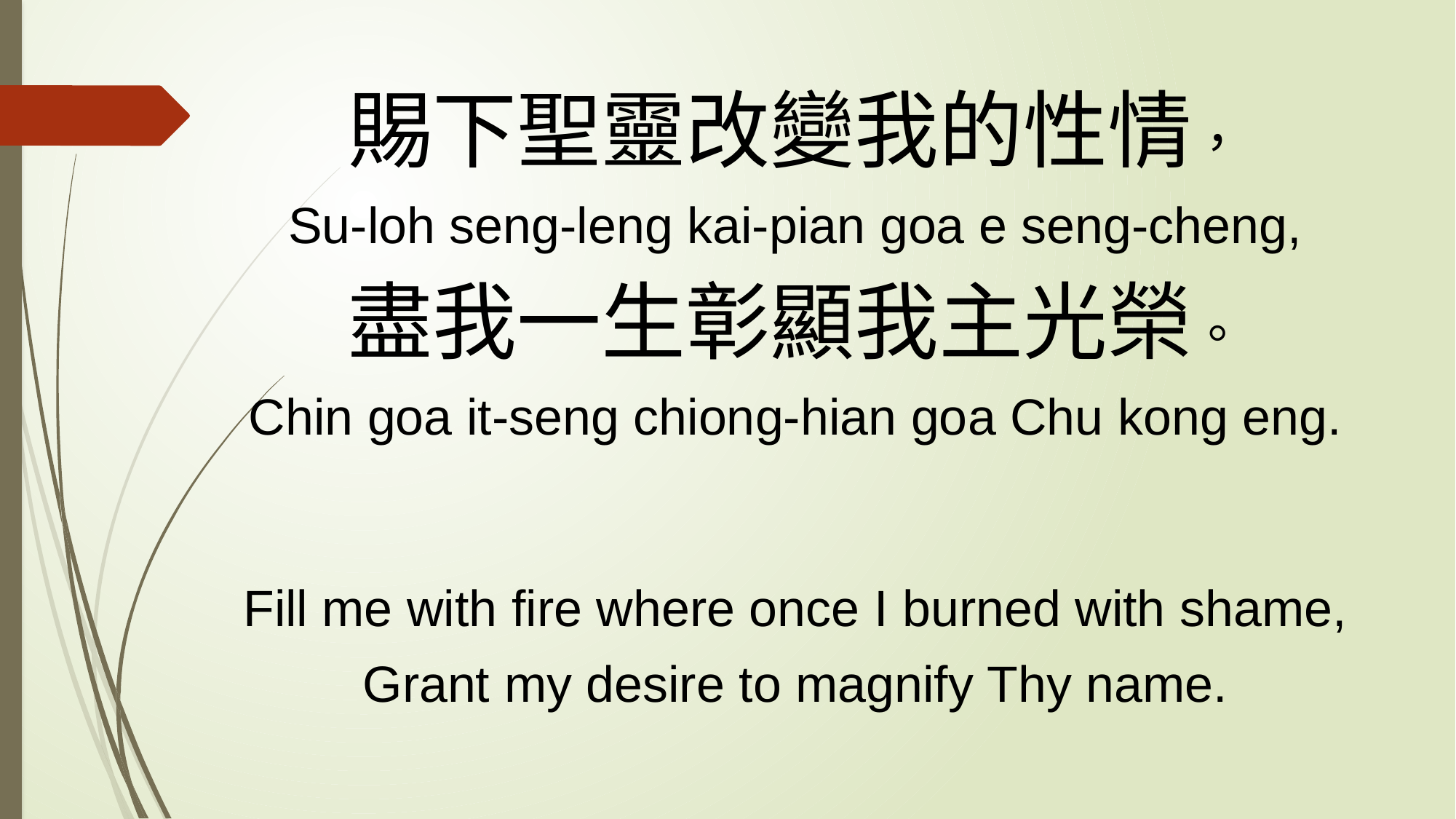

賜下聖靈改變我的性情，
Su-loh seng-leng kai-pian goa e seng-cheng,
盡我一生彰顯我主光榮。
Chin goa it-seng chiong-hian goa Chu kong eng.

Fill me with fire where once I burned with shame,
Grant my desire to magnify Thy name.